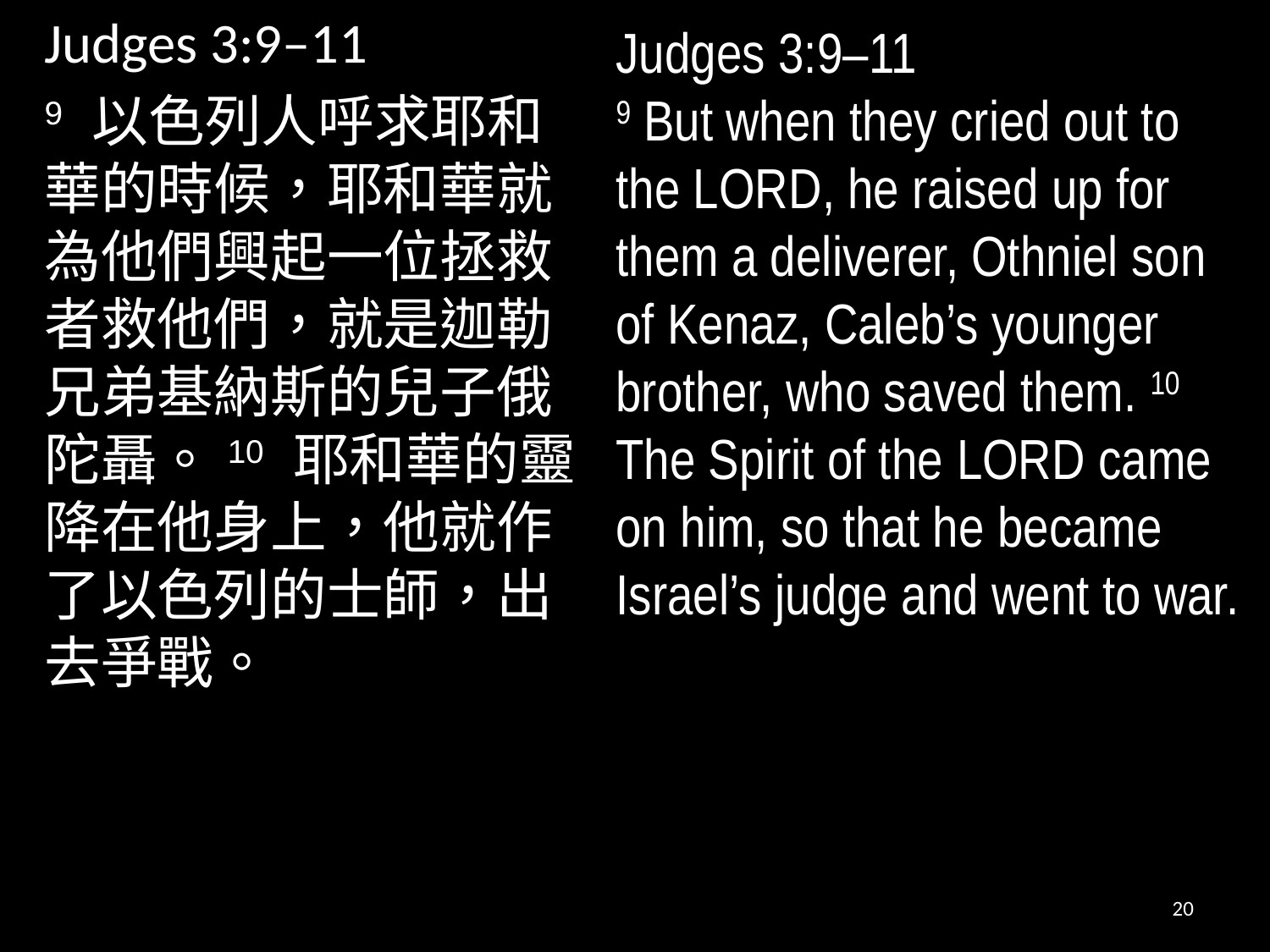

Judges 3:9–11
9 以色列人呼求耶和華的時候，耶和華就為他們興起一位拯救者救他們，就是迦勒兄弟基納斯的兒子俄陀聶。10 耶和華的靈降在他身上，他就作了以色列的士師，出去爭戰。

Judges 3:9–11
9 But when they cried out to the Lord, he raised up for them a deliverer, Othniel son of Kenaz, Caleb’s younger brother, who saved them. 10 The Spirit of the Lord came on him, so that he became Israel’s judge and went to war.
20